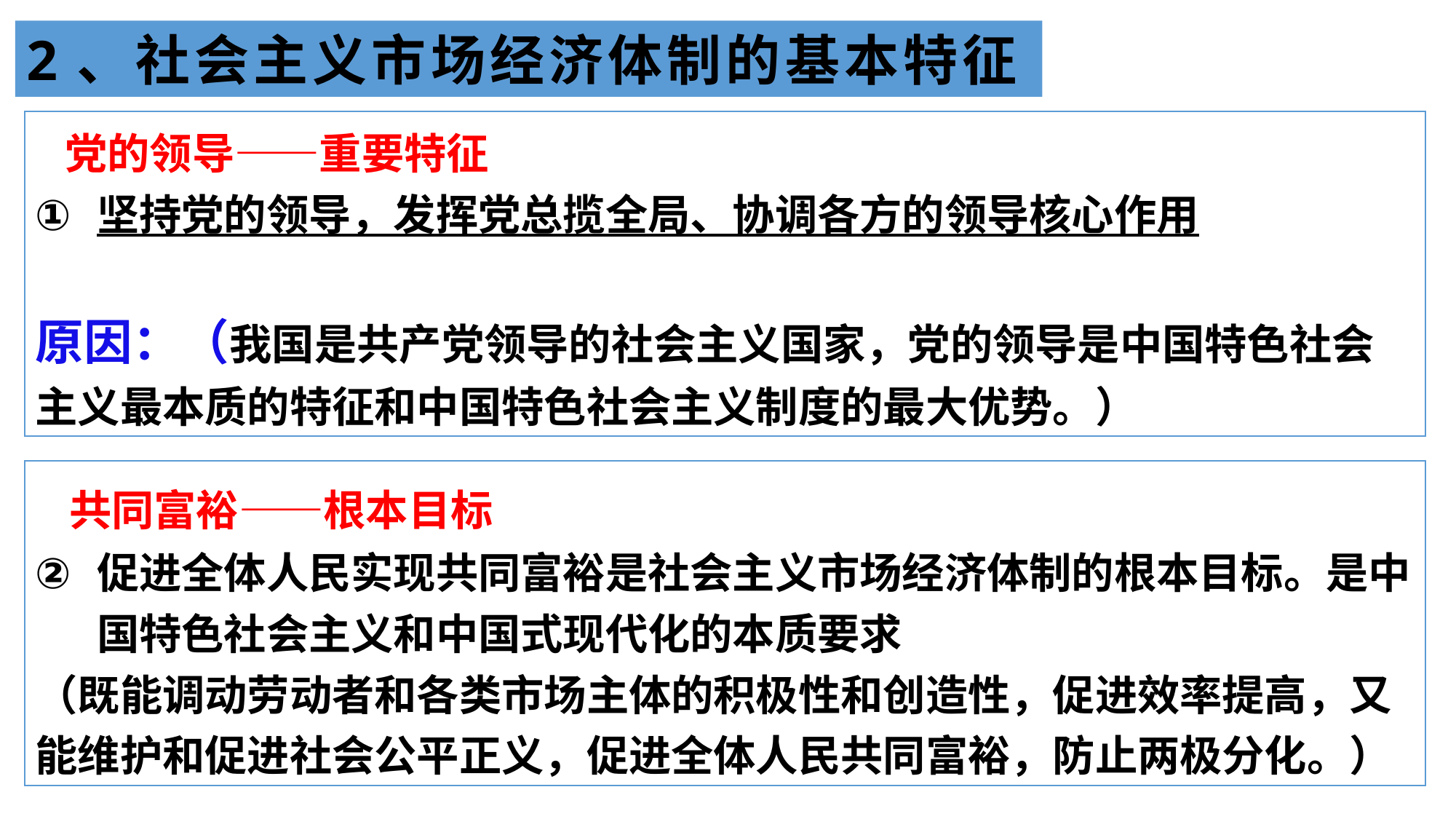

2、社会主义市场经济体制的基本特征
  党的领导——重要特征
坚持党的领导，发挥党总揽全局、协调各方的领导核心作用

原因：（我国是共产党领导的社会主义国家，党的领导是中国特色社会主义最本质的特征和中国特色社会主义制度的最大优势。）
  共同富裕——根本目标
促进全体人民实现共同富裕是社会主义市场经济体制的根本目标。是中国特色社会主义和中国式现代化的本质要求
（既能调动劳动者和各类市场主体的积极性和创造性，促进效率提高，又能维护和促进社会公平正义，促进全体人民共同富裕，防止两极分化。）